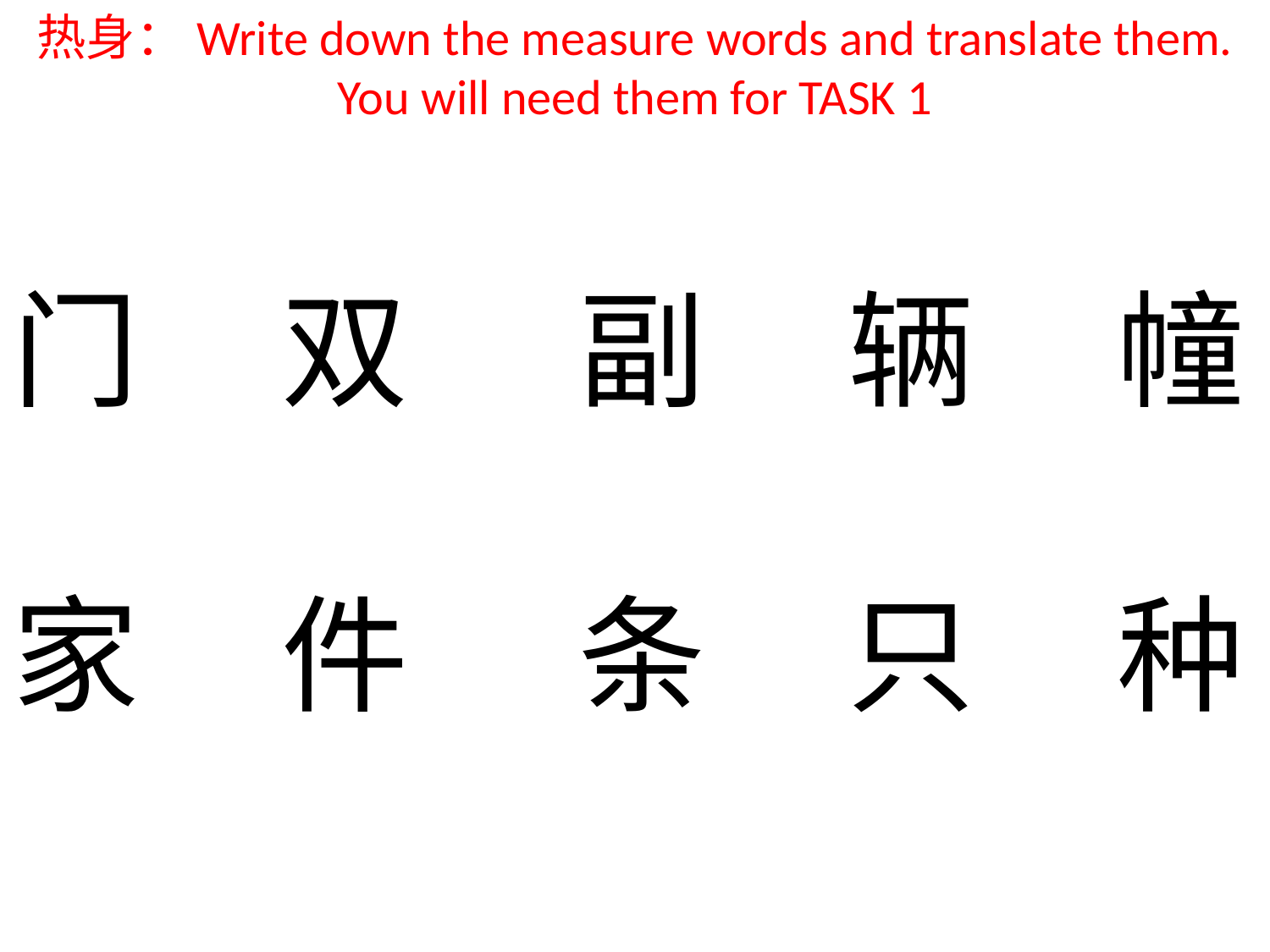

热身：Write down the measure words and translate them.
You will need them for TASK 1
门     双      副     辆     幢

家     件      条     只     种